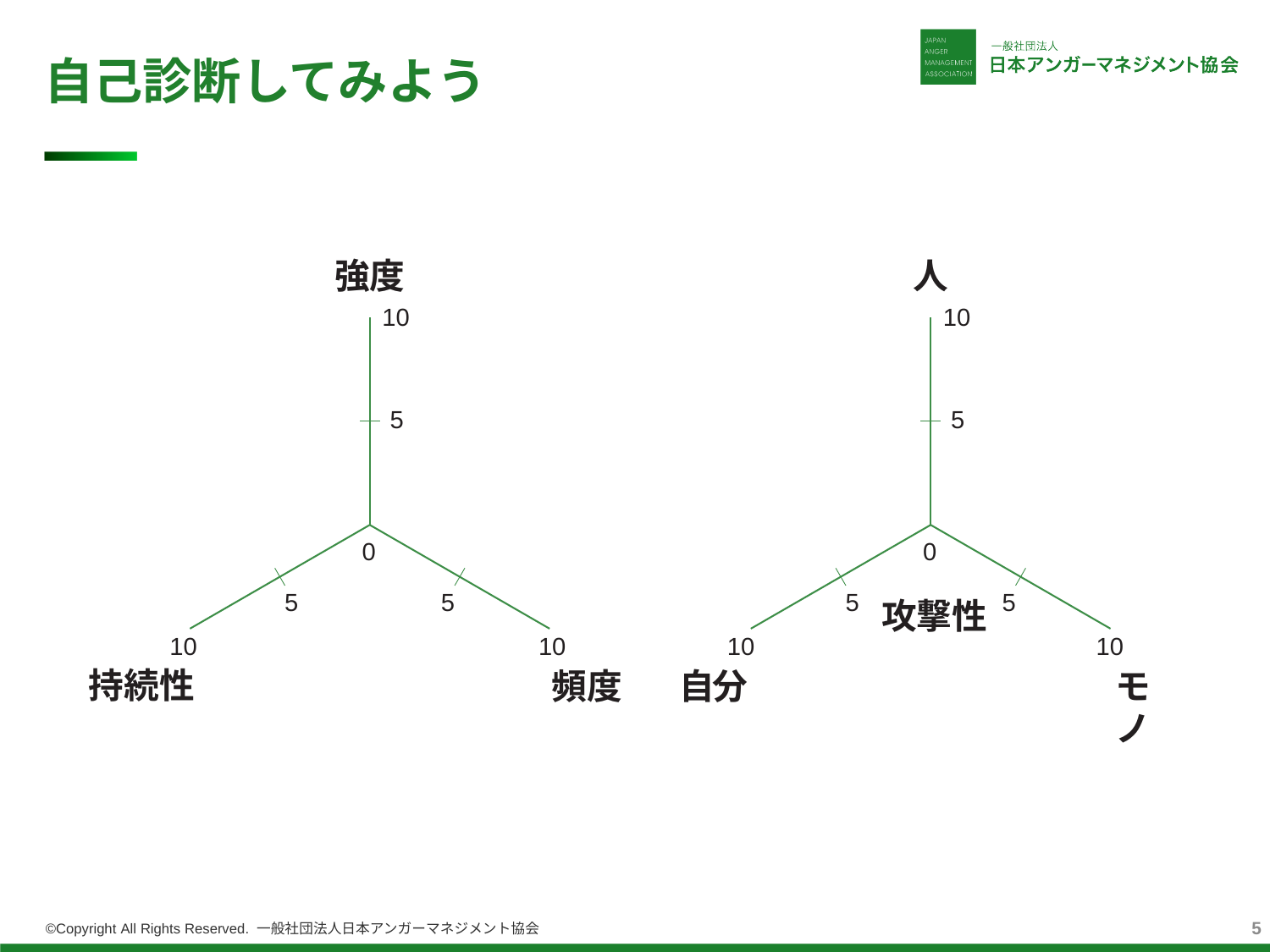

# 自己診断してみよう
強度
人
10
10

5
5
0
0
5
5
5
5
攻撃性
10
10
10
10
持続性
頻度
モノ
自分
5